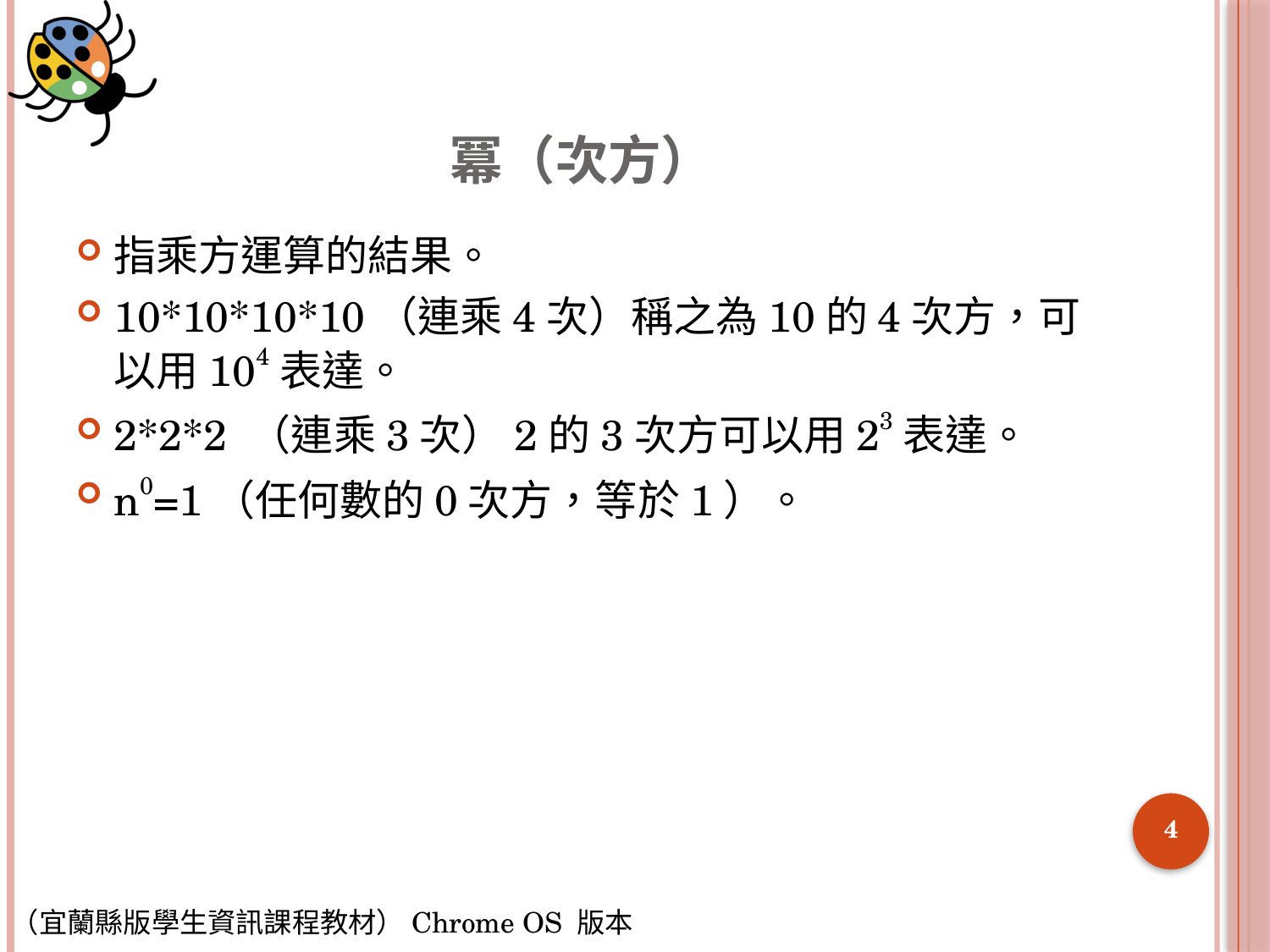

# 冪（次方）
指乘方運算的結果。
10*10*10*10（連乘4次）稱之為10的4次方，可以用104表達。
2*2*2 （連乘3次）2的3次方可以用23表達。
n0=1（任何數的0次方，等於1）。
4